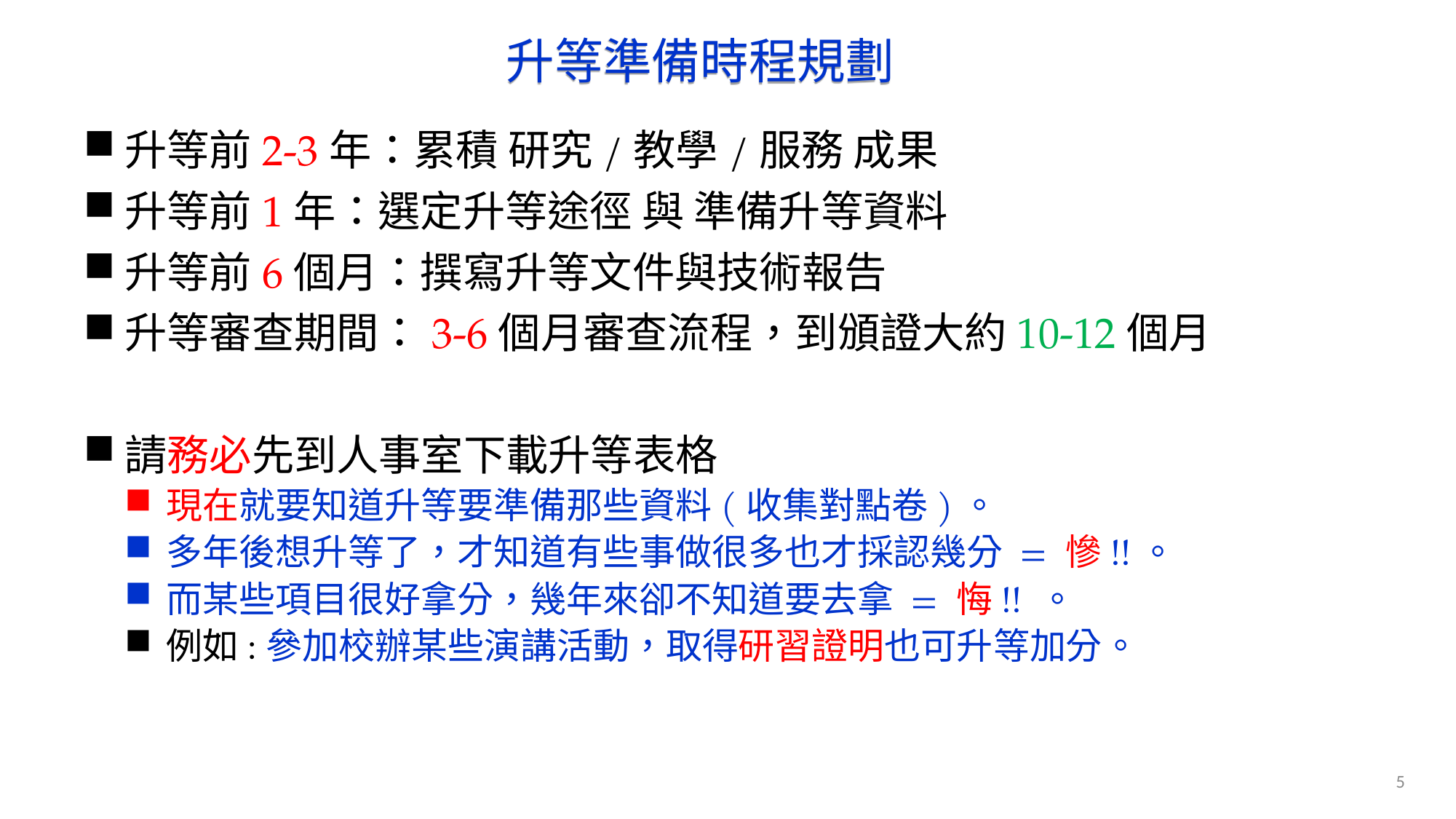

# 升等準備時程規劃
升等前2-3年：累積 研究/教學/服務 成果
升等前1年：選定升等途徑 與 準備升等資料
升等前6個月：撰寫升等文件與技術報告
升等審查期間：3-6個月審查流程，到頒證大約10-12個月

請務必先到人事室下載升等表格
現在就要知道升等要準備那些資料(收集對點卷)。
多年後想升等了，才知道有些事做很多也才採認幾分 = 慘!!。
而某些項目很好拿分，幾年來卻不知道要去拿 = 悔!! 。
例如:參加校辦某些演講活動，取得研習證明也可升等加分。
5